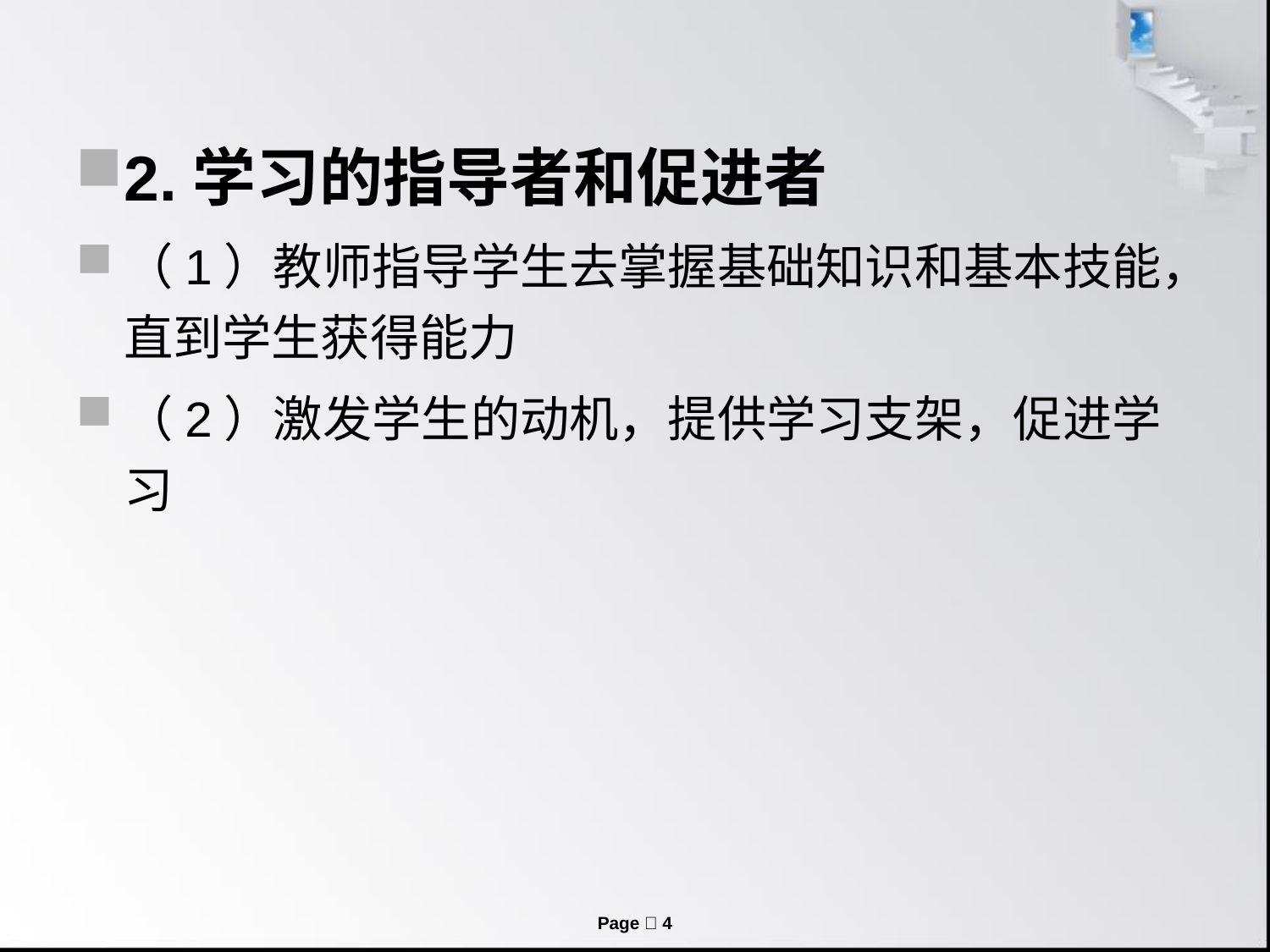

2.学习的指导者和促进者
（1）教师指导学生去掌握基础知识和基本技能，直到学生获得能力
（2）激发学生的动机，提供学习支架，促进学习